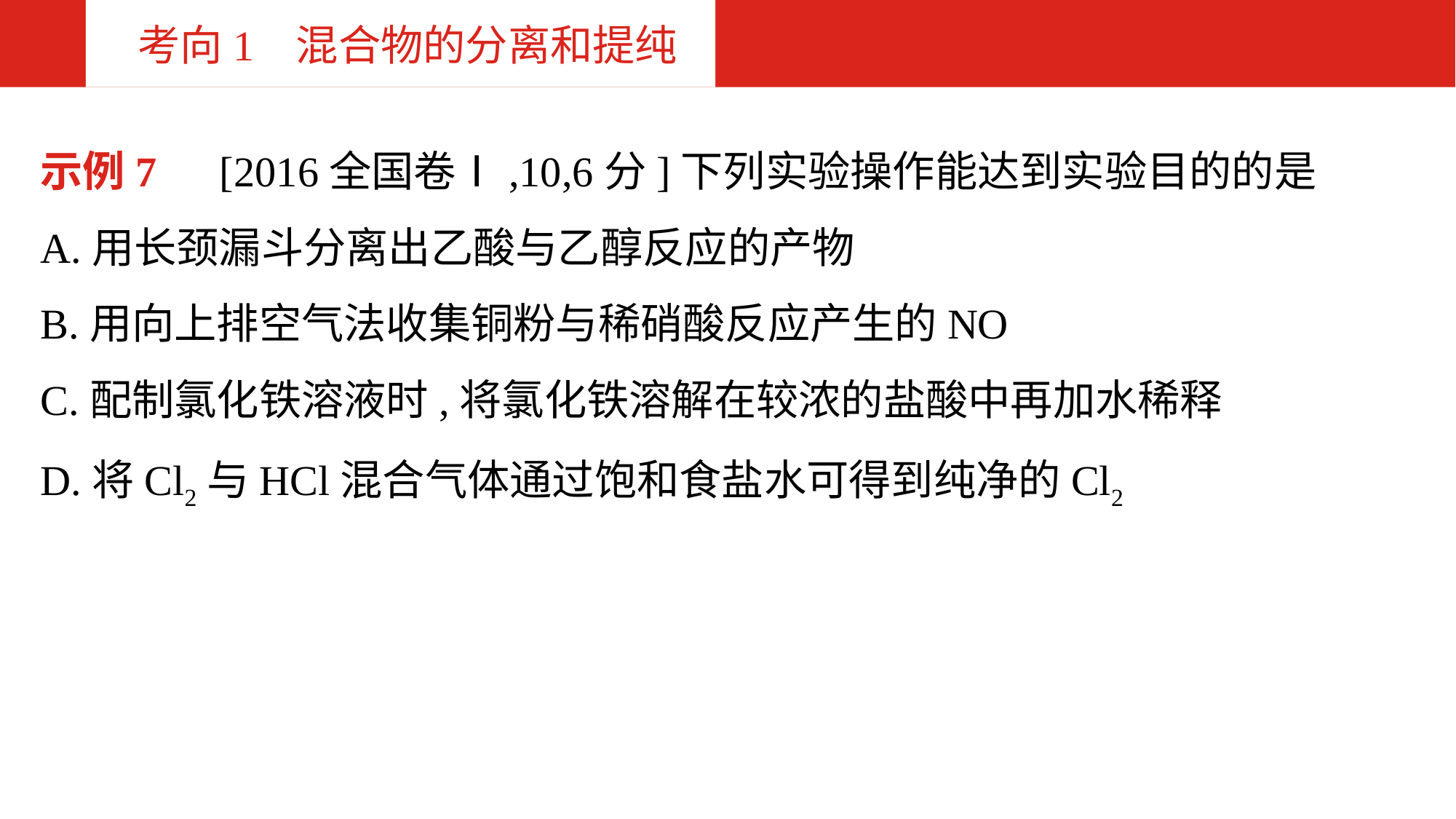

考向1   混合物的分离和提纯

示例7　[2016全国卷Ⅰ,10,6分]下列实验操作能达到实验目的的是
A.用长颈漏斗分离出乙酸与乙醇反应的产物
B.用向上排空气法收集铜粉与稀硝酸反应产生的NO
C.配制氯化铁溶液时,将氯化铁溶解在较浓的盐酸中再加水稀释
D.将Cl2与HCl混合气体通过饱和食盐水可得到纯净的Cl2